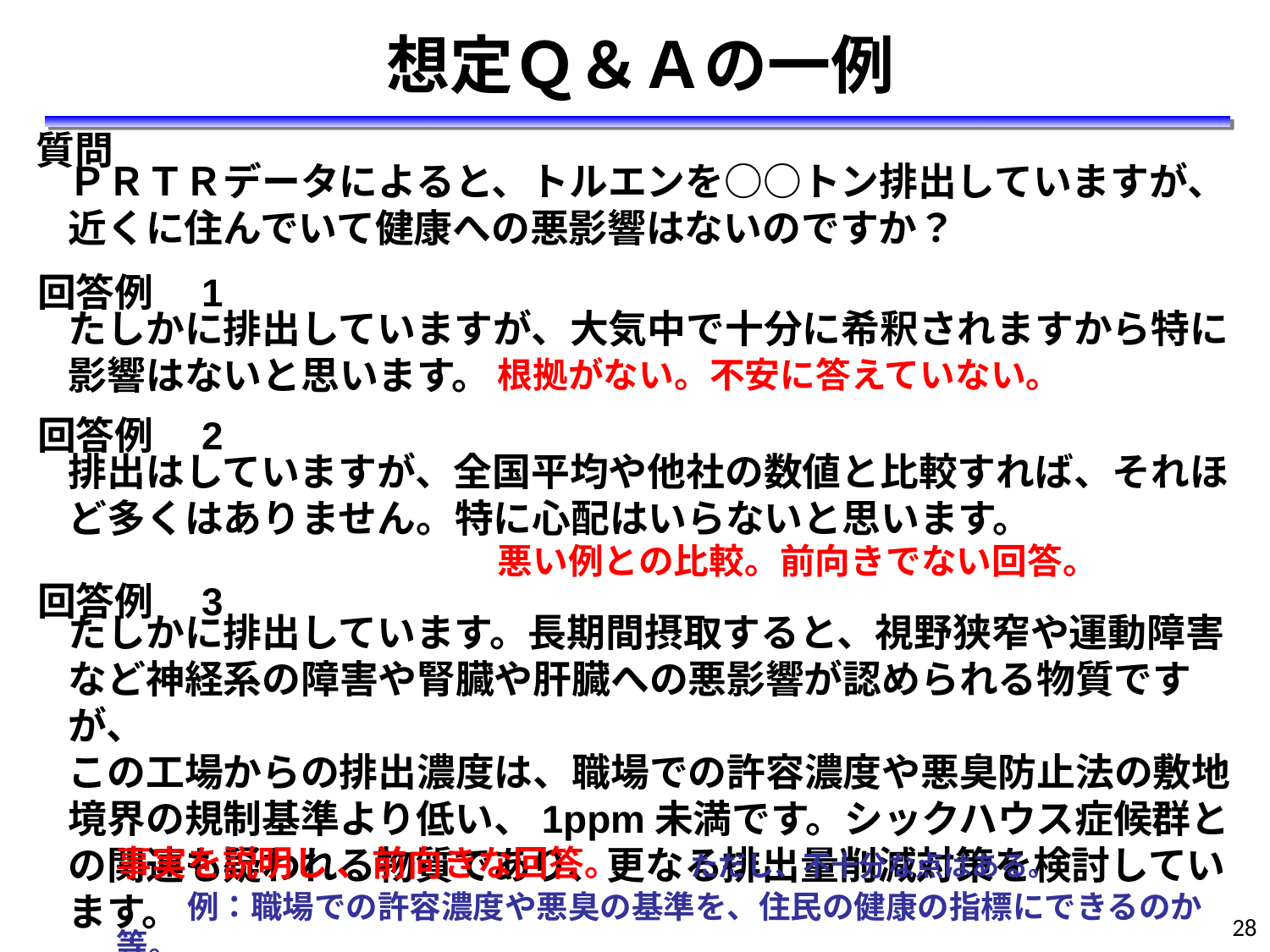

想定Ｑ＆Ａの一例
質問
ＰＲＴＲデータによると、トルエンを○○トン排出していますが、
近くに住んでいて健康への悪影響はないのですか？
回答例　1
たしかに排出していますが、大気中で十分に希釈されますから特に
影響はないと思います。
根拠がない。不安に答えていない。
回答例　2
排出はしていますが、全国平均や他社の数値と比較すれば、それほど多くはありません。特に心配はいらないと思います。
悪い例との比較。前向きでない回答。
回答例　3
たしかに排出しています。長期間摂取すると、視野狭窄や運動障害など神経系の障害や腎臓や肝臓への悪影響が認められる物質ですが、
この工場からの排出濃度は、職場での許容濃度や悪臭防止法の敷地境界の規制基準より低い、1ppm未満です。シックハウス症候群との関連も疑われる物質であり、更なる排出量削減対策を検討しています。
事実を説明し 、前向きな回答。　　ただし、不十分な点はある。
　　例：職場での許容濃度や悪臭の基準を、住民の健康の指標にできるのか等。
28